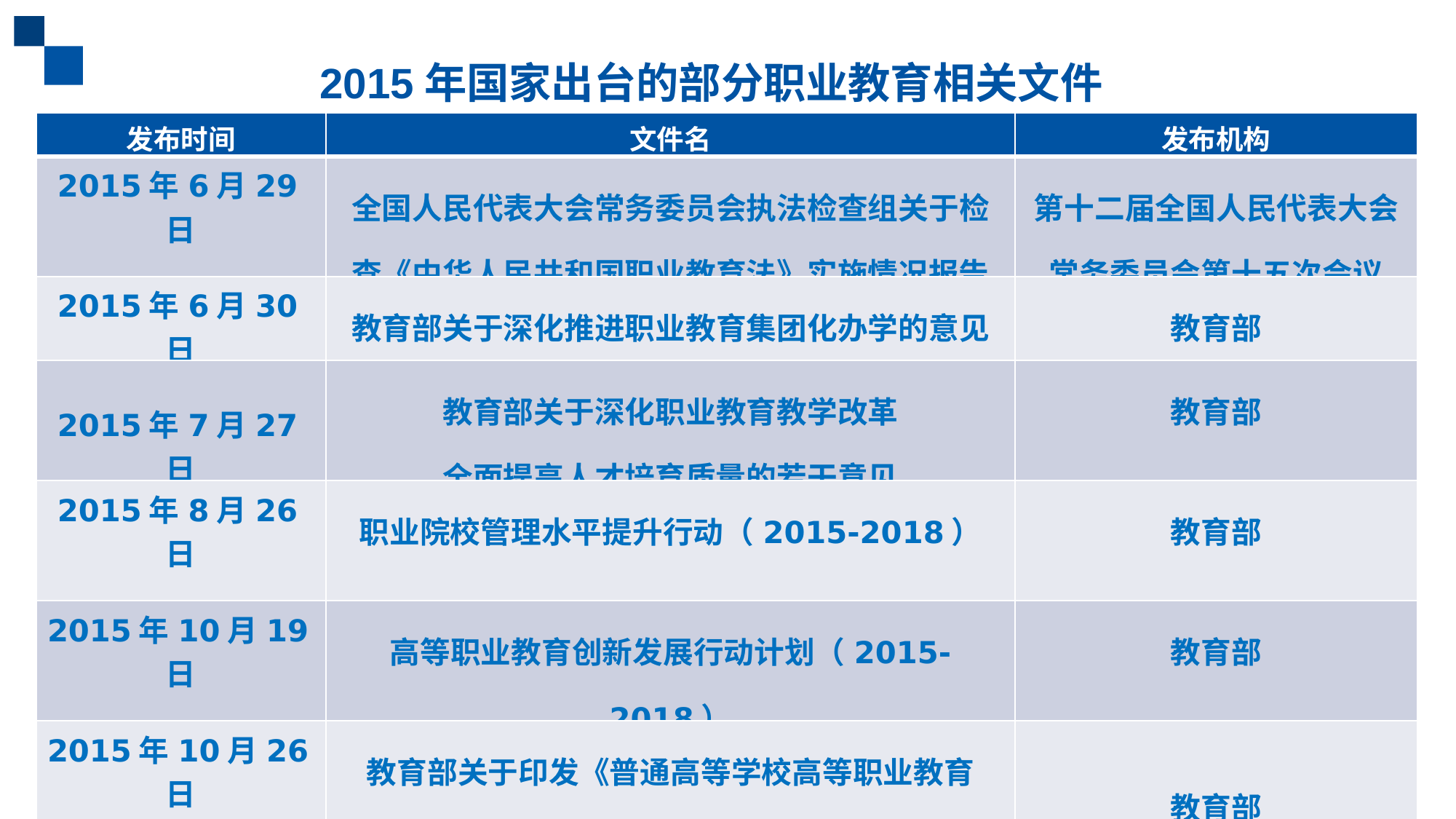

2015年国家出台的部分职业教育相关文件

| 发布时间 | 文件名 | 发布机构 |
| --- | --- | --- |
| 2015年6月29日 | 全国人民代表大会常务委员会执法检查组关于检查《中华人民共和国职业教育法》实施情况报告 | 第十二届全国人民代表大会常务委员会第十五次会议 |
| 2015年6月30日 | 教育部关于深化推进职业教育集团化办学的意见 | 教育部 |
| 2015年7月27日 | 教育部关于深化职业教育教学改革 全面提高人才培育质量的若干意见 | 教育部 |
| 2015年8月26日 | 职业院校管理水平提升行动（2015-2018） | 教育部 |
| 2015年10月19日 | 高等职业教育创新发展行动计划（2015-2018） | 教育部 |
| 2015年10月26日 | 教育部关于印发《普通高等学校高等职业教育（专科）专业设置管理办法》、《普通高等学校高等职业教育（专科）专业目录（2015年）》的通知 | 教育部 |

105